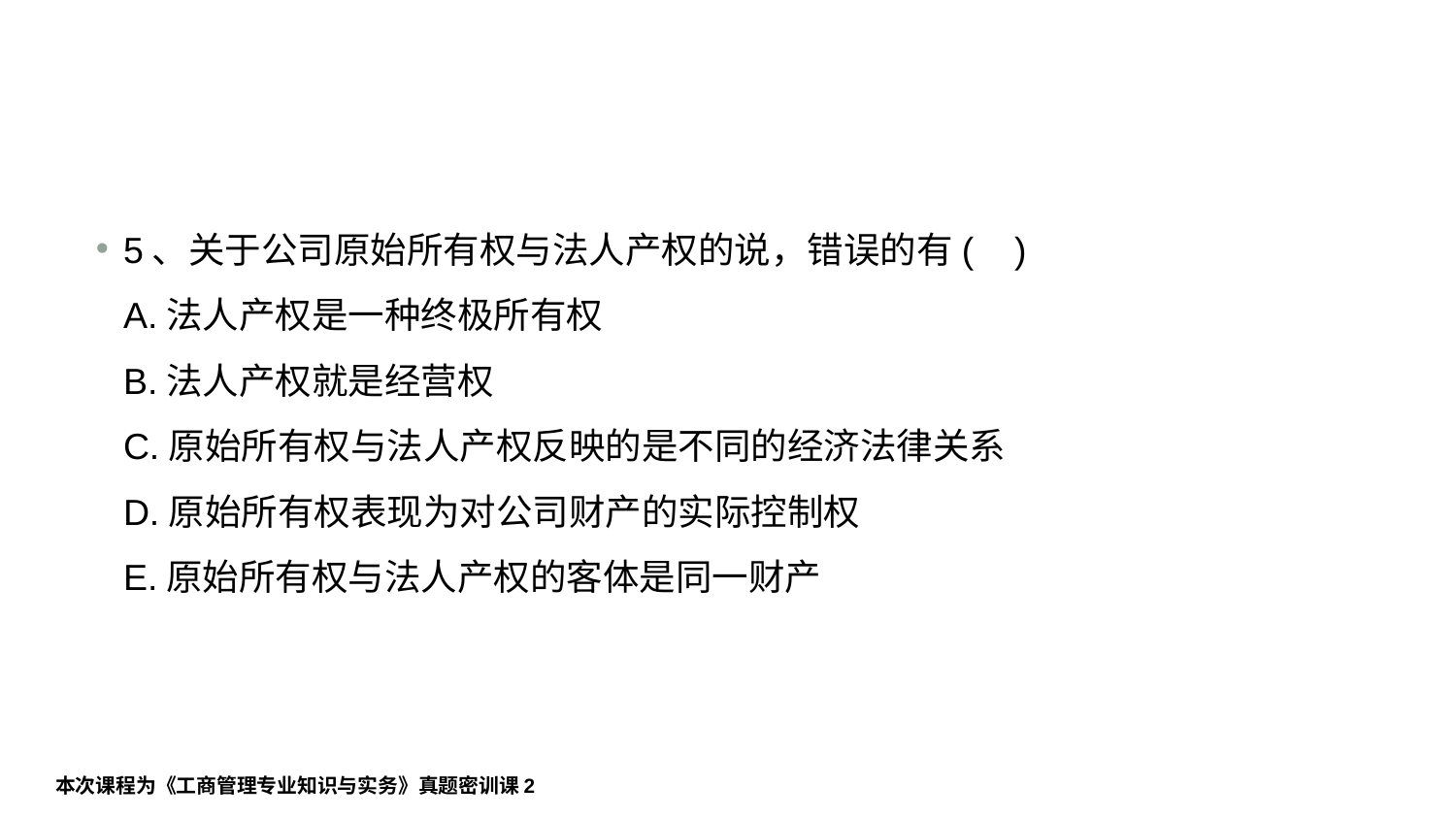

5、关于公司原始所有权与法人产权的说，错误的有(    )
A.法人产权是一种终极所有权
B.法人产权就是经营权
C.原始所有权与法人产权反映的是不同的经济法律关系
D.原始所有权表现为对公司财产的实际控制权
E.原始所有权与法人产权的客体是同一财产